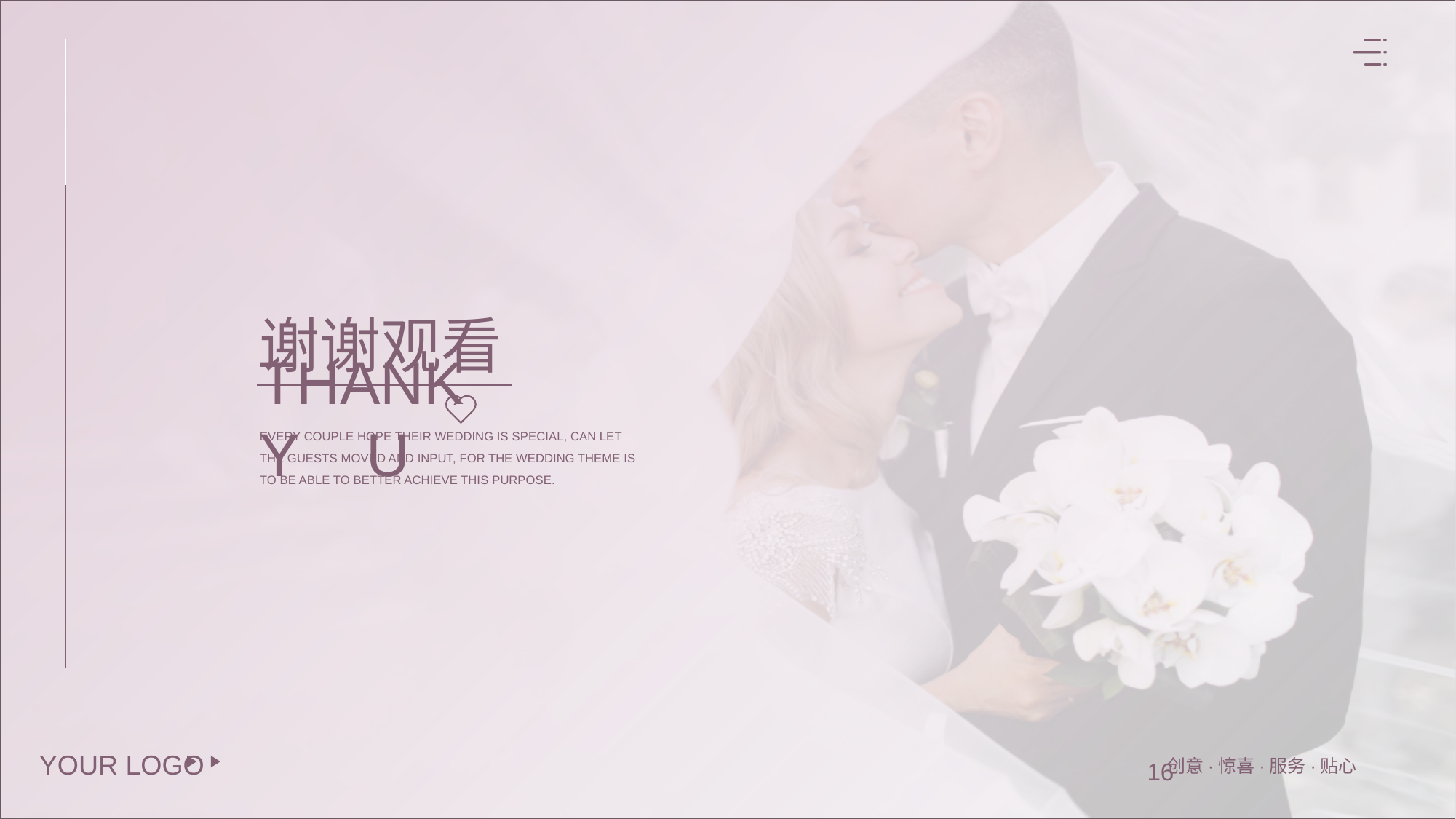

谢谢观看
THANK Y    U

EVERY COUPLE HOPE THEIR WEDDING IS SPECIAL, CAN LET THE GUESTS MOVED AND INPUT, FOR THE WEDDING THEME IS TO BE ABLE TO BETTER ACHIEVE THIS PURPOSE.